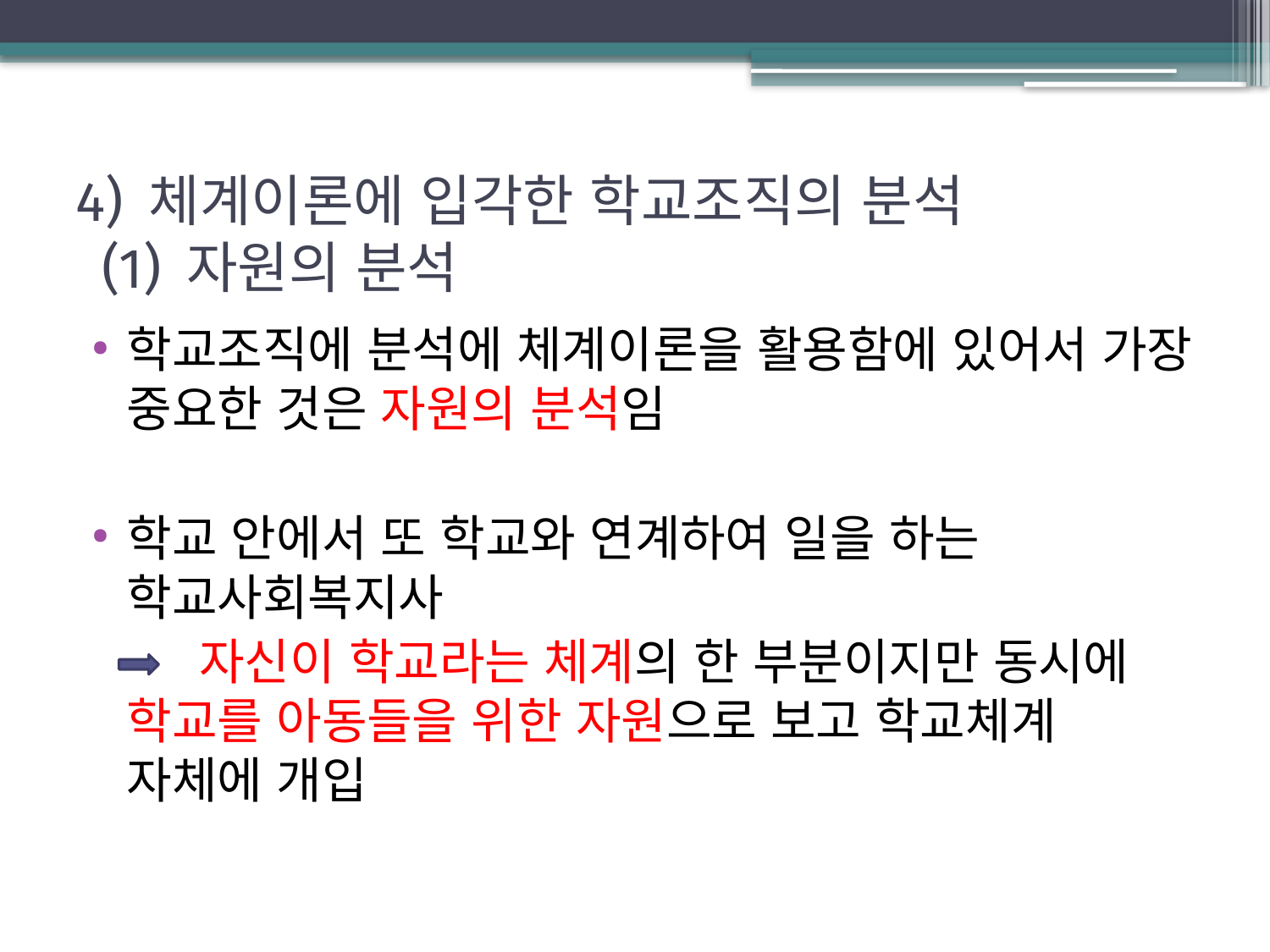

# 4) 체계이론에 입각한 학교조직의 분석 (1) 자원의 분석
학교조직에 분석에 체계이론을 활용함에 있어서 가장 중요한 것은 자원의 분석임

학교 안에서 또 학교와 연계하여 일을 하는 학교사회복지사
       자신이 학교라는 체계의 한 부분이지만 동시에 학교를 아동들을 위한 자원으로 보고 학교체계 자체에 개입